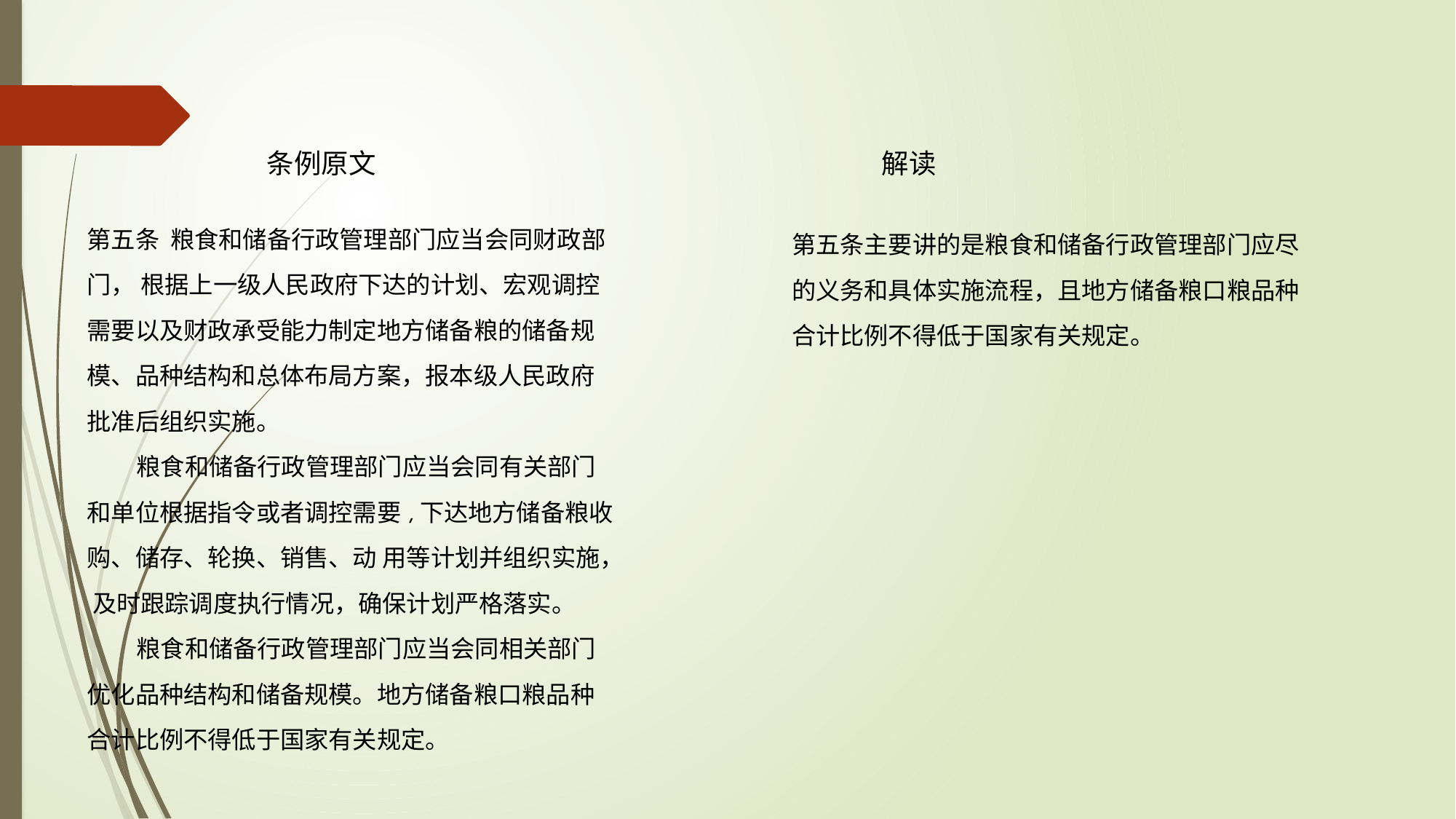

条例原文                                                                                  解读
第五条  粮食和储备行政管理部门应当会同财政部门， 根据上一级人民政府下达的计划、宏观调控需要以及财政承受能力制定地方储备粮的储备规模、品种结构和总体布局方案，报本级人民政府批准后组织实施。
        粮食和储备行政管理部门应当会同有关部门和单位根据指令或者调控需要,下达地方储备粮收购、储存、轮换、销售、动 用等计划并组织实施， 及时跟踪调度执行情况，确保计划严格落实。
        粮食和储备行政管理部门应当会同相关部门优化品种结构和储备规模。地方储备粮口粮品种合计比例不得低于国家有关规定。
第五条主要讲的是粮食和储备行政管理部门应尽的义务和具体实施流程，且地方储备粮口粮品种合计比例不得低于国家有关规定。